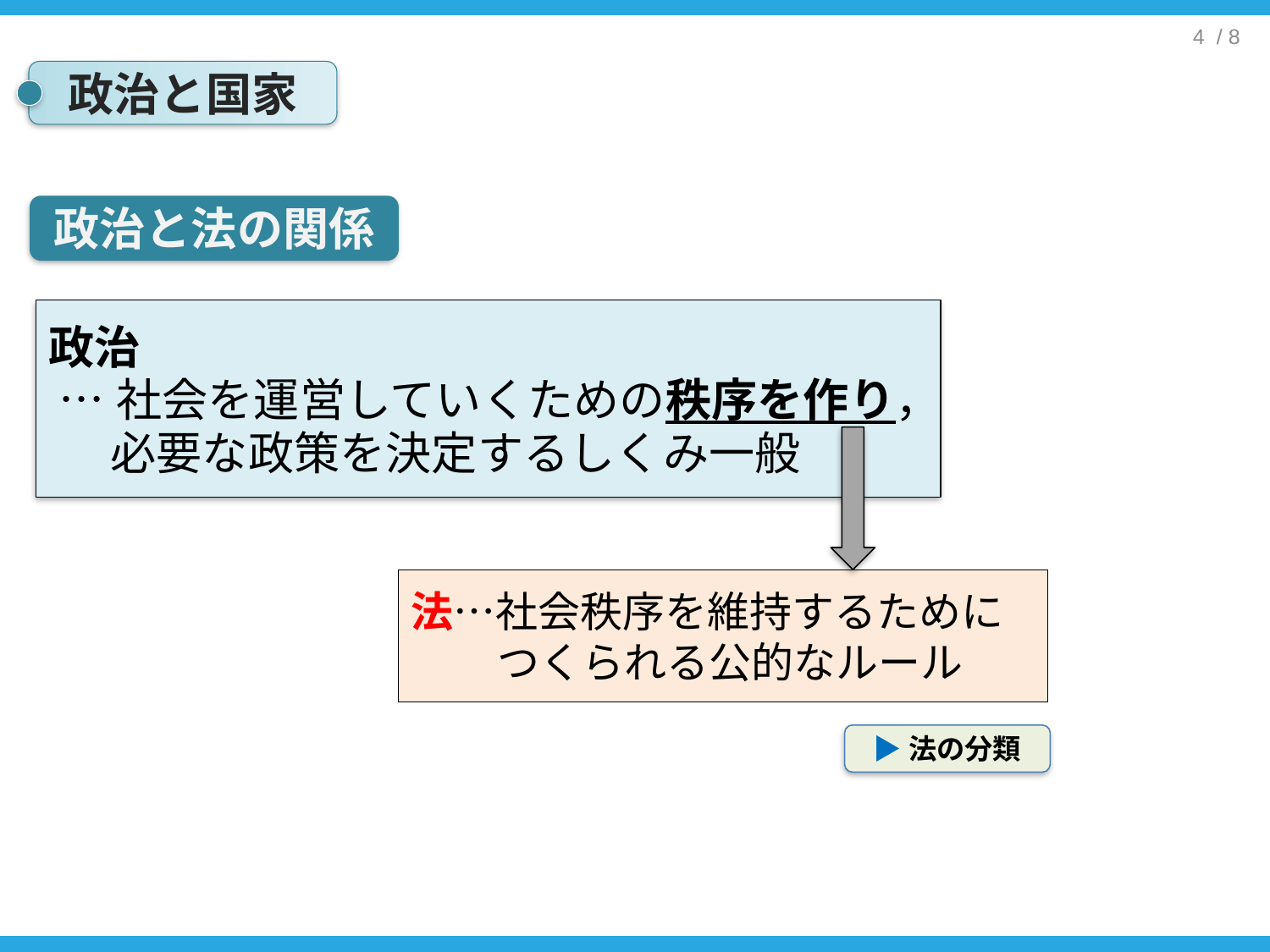

政治と国家

政治と法の関係
政治
 …社会を運営していくための秩序を作り，必要な政策を決定するしくみ一般

法…社会秩序を維持するためにつくられる公的なルール
▶法の分類